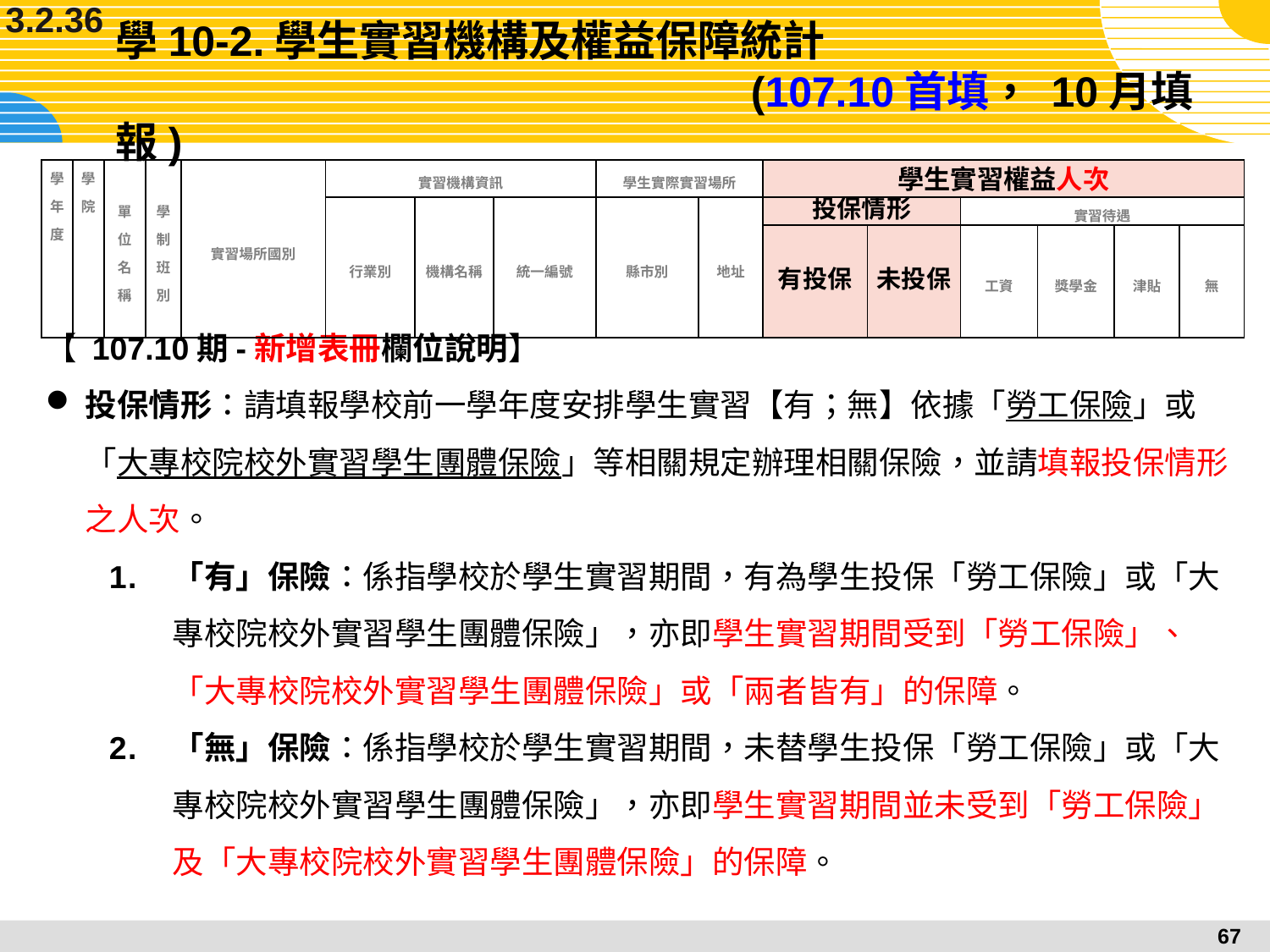

3.2.36
# 學10-2.學生實習機構及權益保障統計								(107.10首填， 10月填報)
| 學年度 | 學院 | 單位名稱 | 學制班別 | 實習場所國別 | 實習機構資訊 |  |  | 學生實際實習場所 |  | 學生實習權益人次 |  |  |  |  |  |
| --- | --- | --- | --- | --- | --- | --- | --- | --- | --- | --- | --- | --- | --- | --- | --- |
|  |  |  |  |  | 行業別 | 機構名稱 | 統一編號 | 縣市別 | 地址 | 投保情形 |  | 實習待遇 |  |  |  |
|  |  |  |  |  |  |  |  |  |  | 有投保 | 未投保 | 工資 | 獎學金 | 津貼 | 無 |
【 107.10期-新增表冊欄位說明】
投保情形：請填報學校前一學年度安排學生實習【有；無】依據「勞工保險」或「大專校院校外實習學生團體保險」等相關規定辦理相關保險，並請填報投保情形之人次。
「有」保險：係指學校於學生實習期間，有為學生投保「勞工保險」或「大專校院校外實習學生團體保險」，亦即學生實習期間受到「勞工保險」、「大專校院校外實習學生團體保險」或「兩者皆有」的保障。
「無」保險：係指學校於學生實習期間，未替學生投保「勞工保險」或「大專校院校外實習學生團體保險」，亦即學生實習期間並未受到「勞工保險」及「大專校院校外實習學生團體保險」的保障。